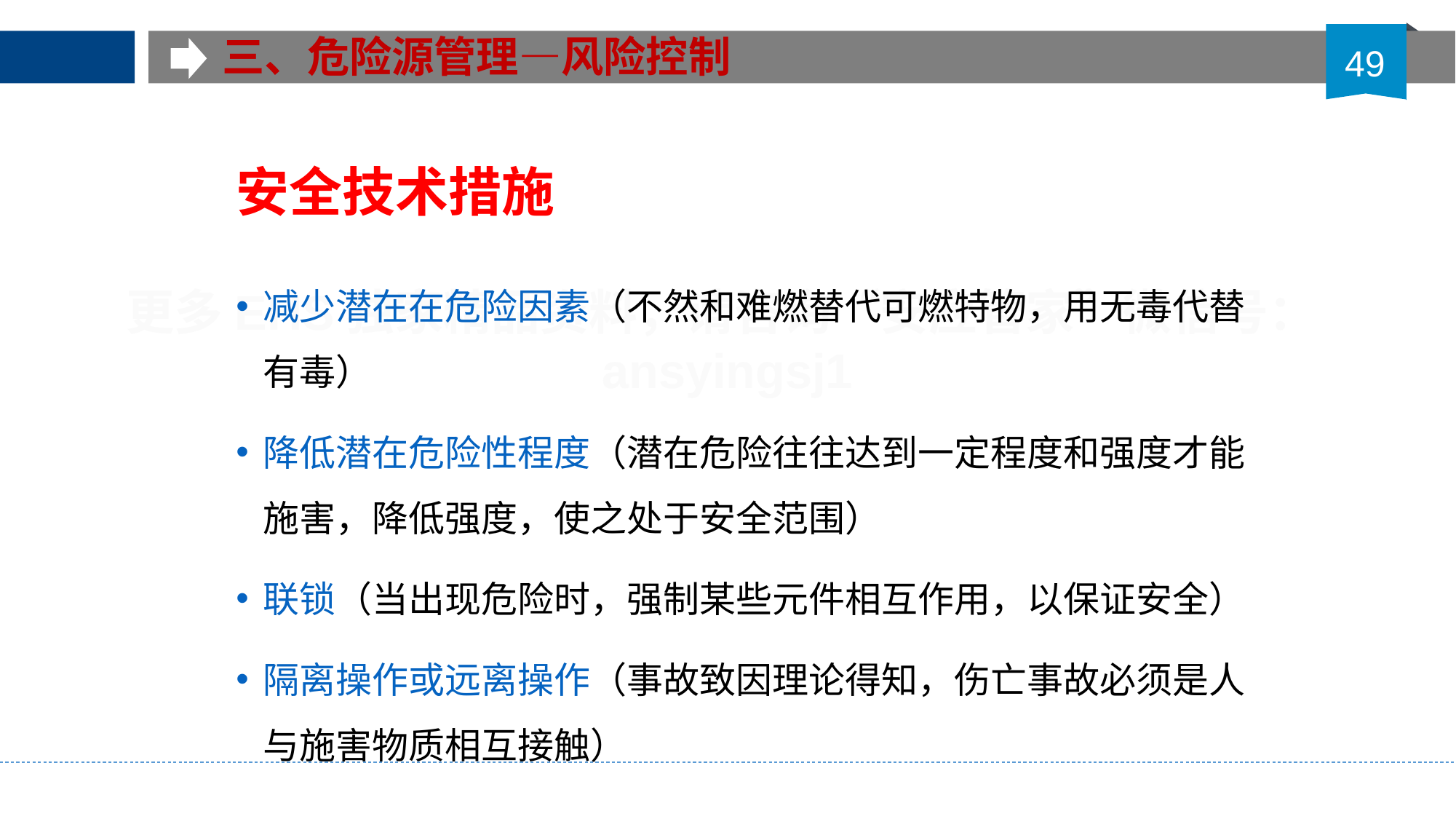

三、危险源管理—风险控制
49
# 安全技术措施
减少潜在在危险因素（不然和难燃替代可燃特物，用无毒代替有毒）
降低潜在危险性程度（潜在危险往往达到一定程度和强度才能施害，降低强度，使之处于安全范围）
联锁（当出现危险时，强制某些元件相互作用，以保证安全）
隔离操作或远离操作（事故致因理论得知，伤亡事故必须是人与施害物质相互接触）